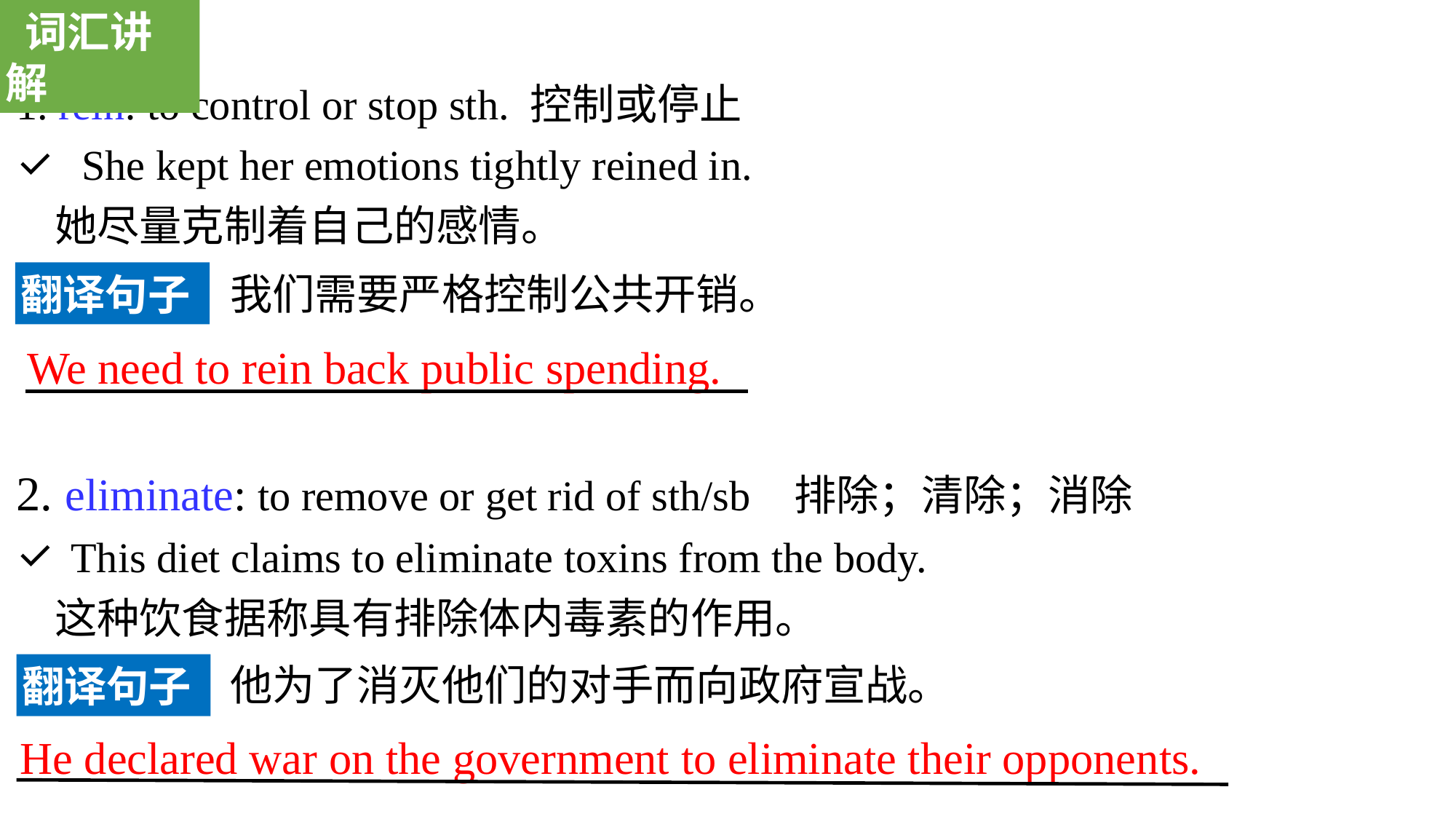

词汇讲解
1. rein: to control or stop sth. 控制或停止
 She kept her emotions tightly reined in.
   她尽量克制着自己的感情。

2. eliminate: to remove or get rid of sth/sb   排除；清除；消除
This diet claims to eliminate toxins from the body.
   这种饮食据称具有排除体内毒素的作用。
我们需要严格控制公共开销。
翻译句子
We need to rein back public spending.

他为了消灭他们的对手而向政府宣战。
翻译句子
He declared war on the government to eliminate their opponents.